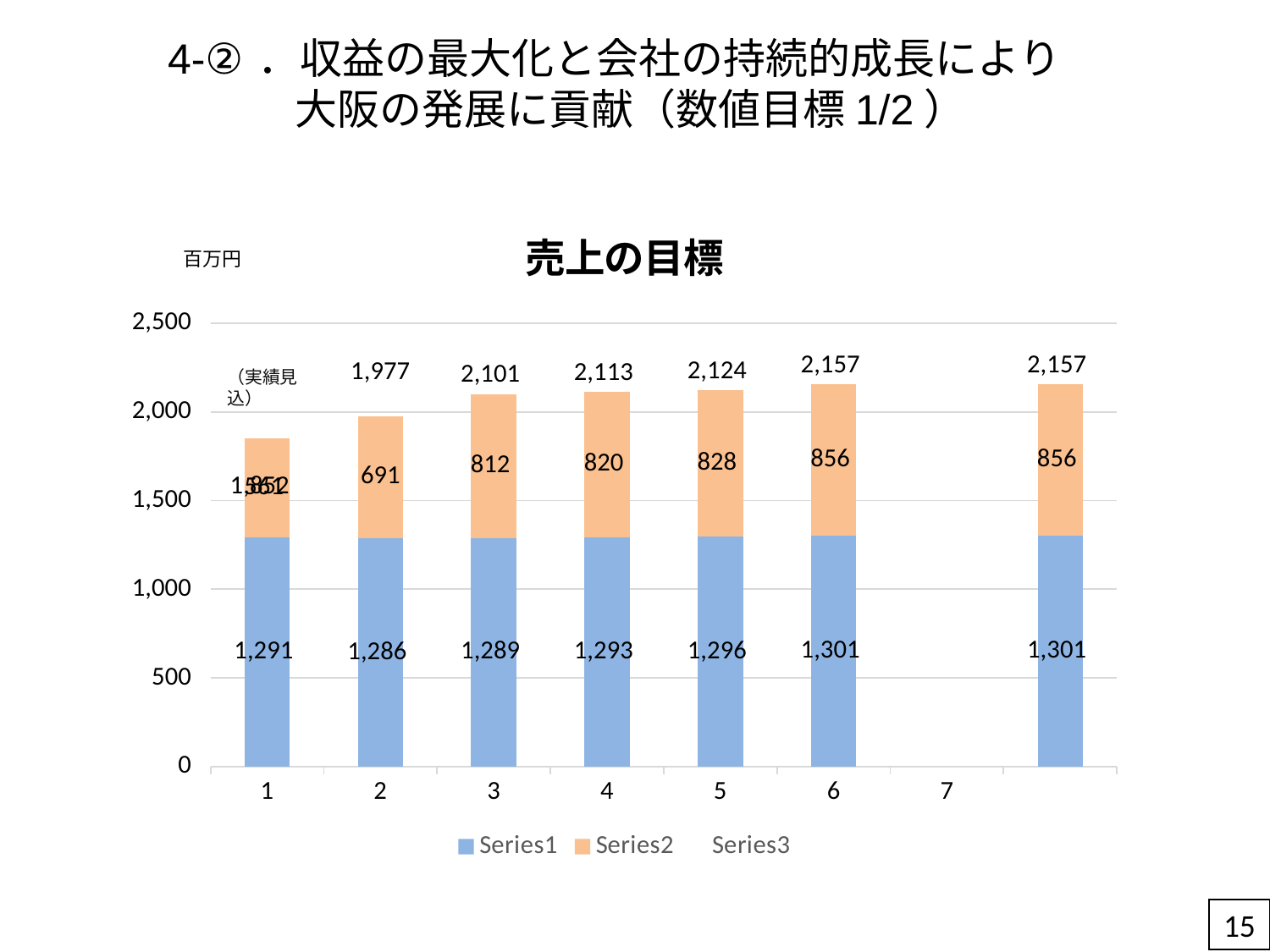

# 4-②．収益の最大化と会社の持続的成長により 　　　大阪の発展に貢献（数値目標1/2）

### Chart: 売上の目標

| Category |  |  |  |
|---|---|---|---|
　百万円
（実績見込）
15